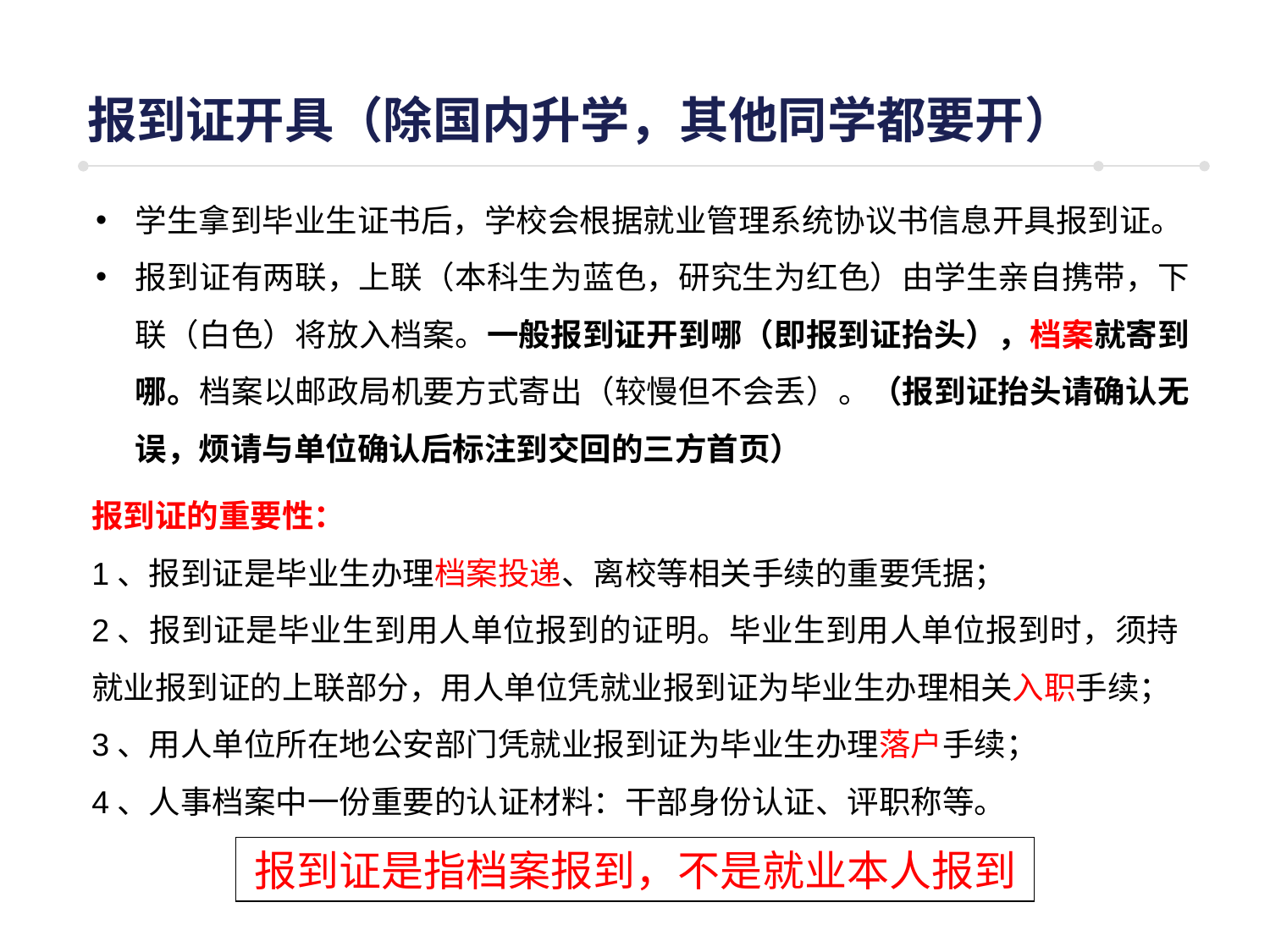

报到证开具（除国内升学，其他同学都要开）
学生拿到毕业生证书后，学校会根据就业管理系统协议书信息开具报到证。
报到证有两联，上联（本科生为蓝色，研究生为红色）由学生亲自携带，下联（白色）将放入档案。一般报到证开到哪（即报到证抬头），档案就寄到哪。档案以邮政局机要方式寄出（较慢但不会丢）。（报到证抬头请确认无误，烦请与单位确认后标注到交回的三方首页）
报到证的重要性：
1、报到证是毕业生办理档案投递、离校等相关手续的重要凭据；
2、报到证是毕业生到用人单位报到的证明。毕业生到用人单位报到时，须持就业报到证的上联部分，用人单位凭就业报到证为毕业生办理相关入职手续；
3、用人单位所在地公安部门凭就业报到证为毕业生办理落户手续；
4、人事档案中一份重要的认证材料：干部身份认证、评职称等。
报到证是指档案报到，不是就业本人报到